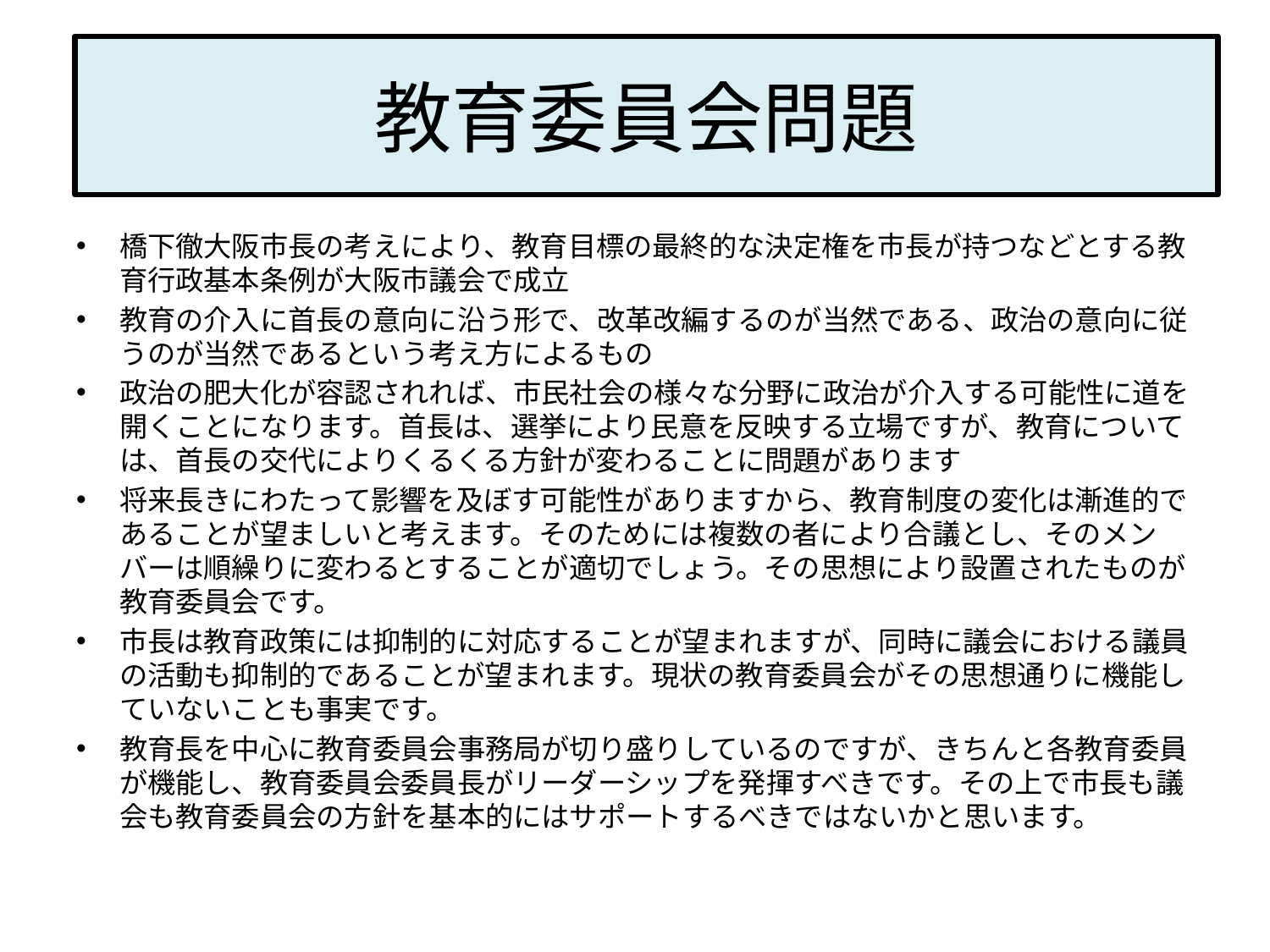

# 教育委員会問題
橋下徹大阪市長の考えにより、教育目標の最終的な決定権を市長が持つなどとする教育行政基本条例が大阪市議会で成立
教育の介入に首長の意向に沿う形で、改革改編するのが当然である、政治の意向に従うのが当然であるという考え方によるもの
政治の肥大化が容認されれば、市民社会の様々な分野に政治が介入する可能性に道を開くことになります。首長は、選挙により民意を反映する立場ですが、教育については、首長の交代によりくるくる方針が変わることに問題があります
将来長きにわたって影響を及ぼす可能性がありますから、教育制度の変化は漸進的であることが望ましいと考えます。そのためには複数の者により合議とし、そのメンバーは順繰りに変わるとすることが適切でしょう。その思想により設置されたものが教育委員会です。
市長は教育政策には抑制的に対応することが望まれますが、同時に議会における議員の活動も抑制的であることが望まれます。現状の教育委員会がその思想通りに機能していないことも事実です。
教育長を中心に教育委員会事務局が切り盛りしているのですが、きちんと各教育委員が機能し、教育委員会委員長がリーダーシップを発揮すべきです。その上で市長も議会も教育委員会の方針を基本的にはサポートするべきではないかと思います。